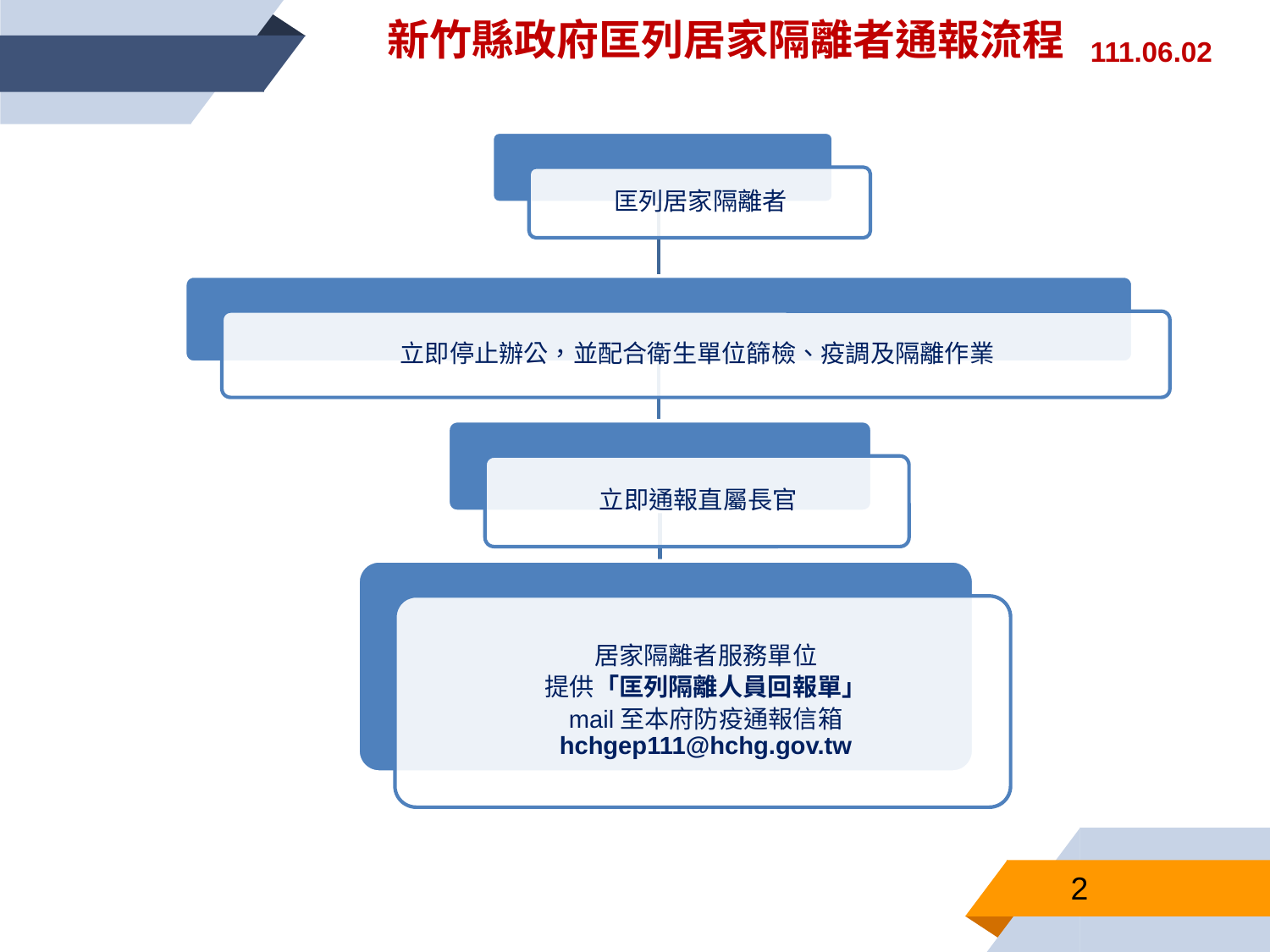

新竹縣政府匡列居家隔離者通報流程
111.06.02
匡列居家隔離者
立即停止辦公，並配合衛生單位篩檢、疫調及隔離作業
立即通報直屬長官
居家隔離者服務單位
提供「匡列隔離人員回報單」
mail至本府防疫通報信箱
hchgep111@hchg.gov.tw
2